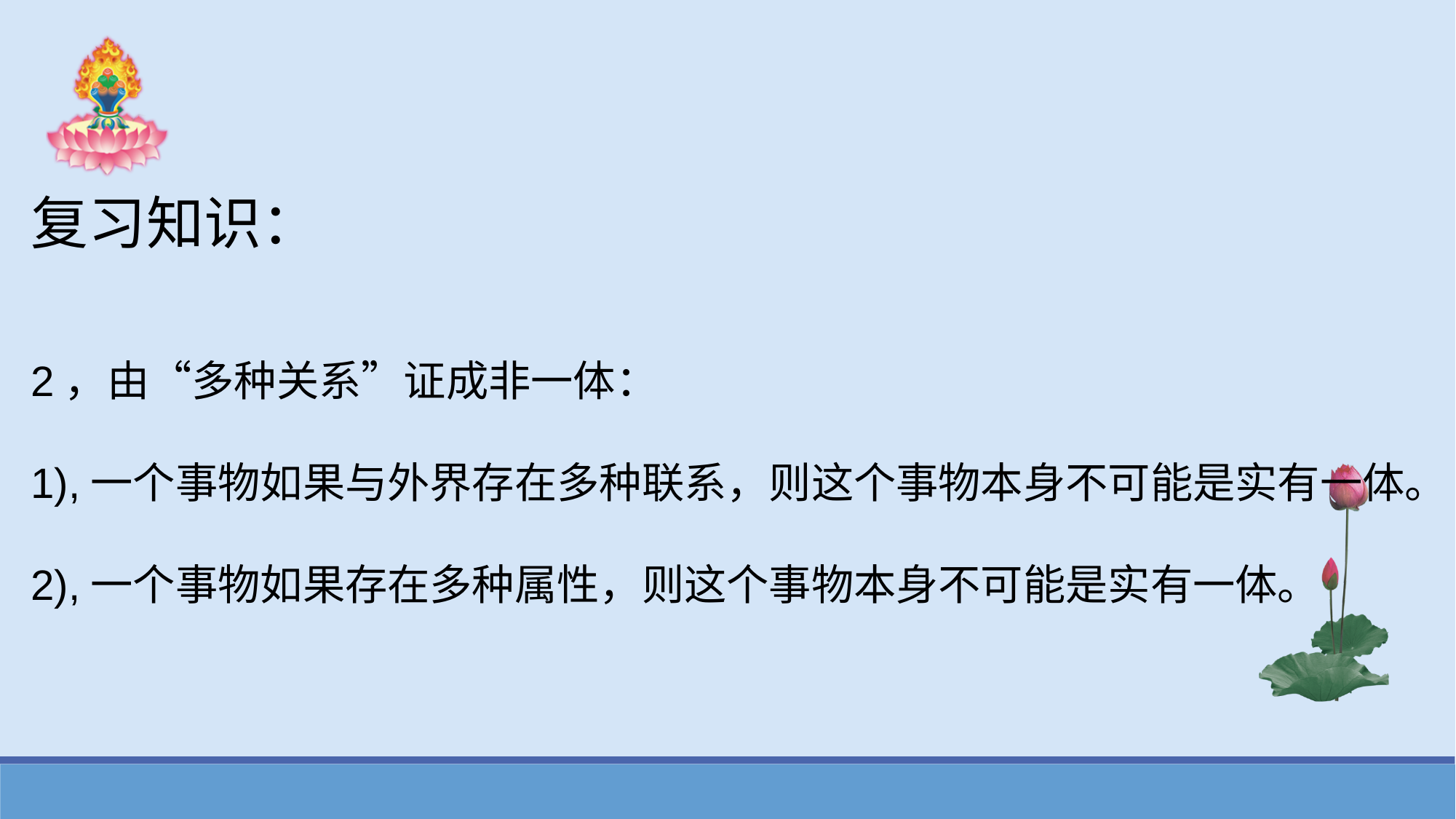

复习知识：

2，由“多种关系”证成非一体：

1),一个事物如果与外界存在多种联系，则这个事物本身不可能是实有一体。

2),一个事物如果存在多种属性，则这个事物本身不可能是实有一体。